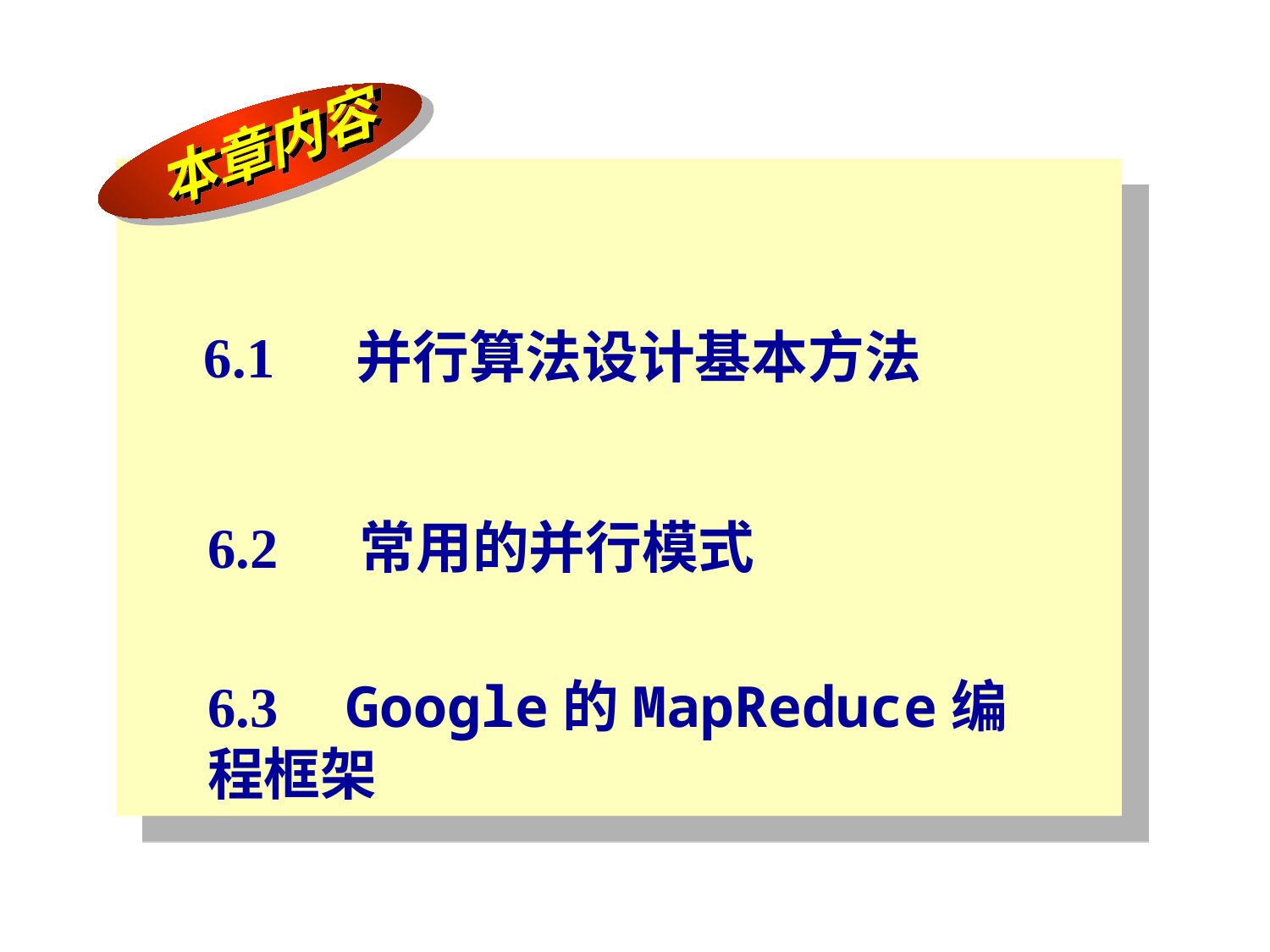

本章内容

6.1  并行算法设计基本方法
6.2  常用的并行模式
6.3  Google的MapReduce编程框架